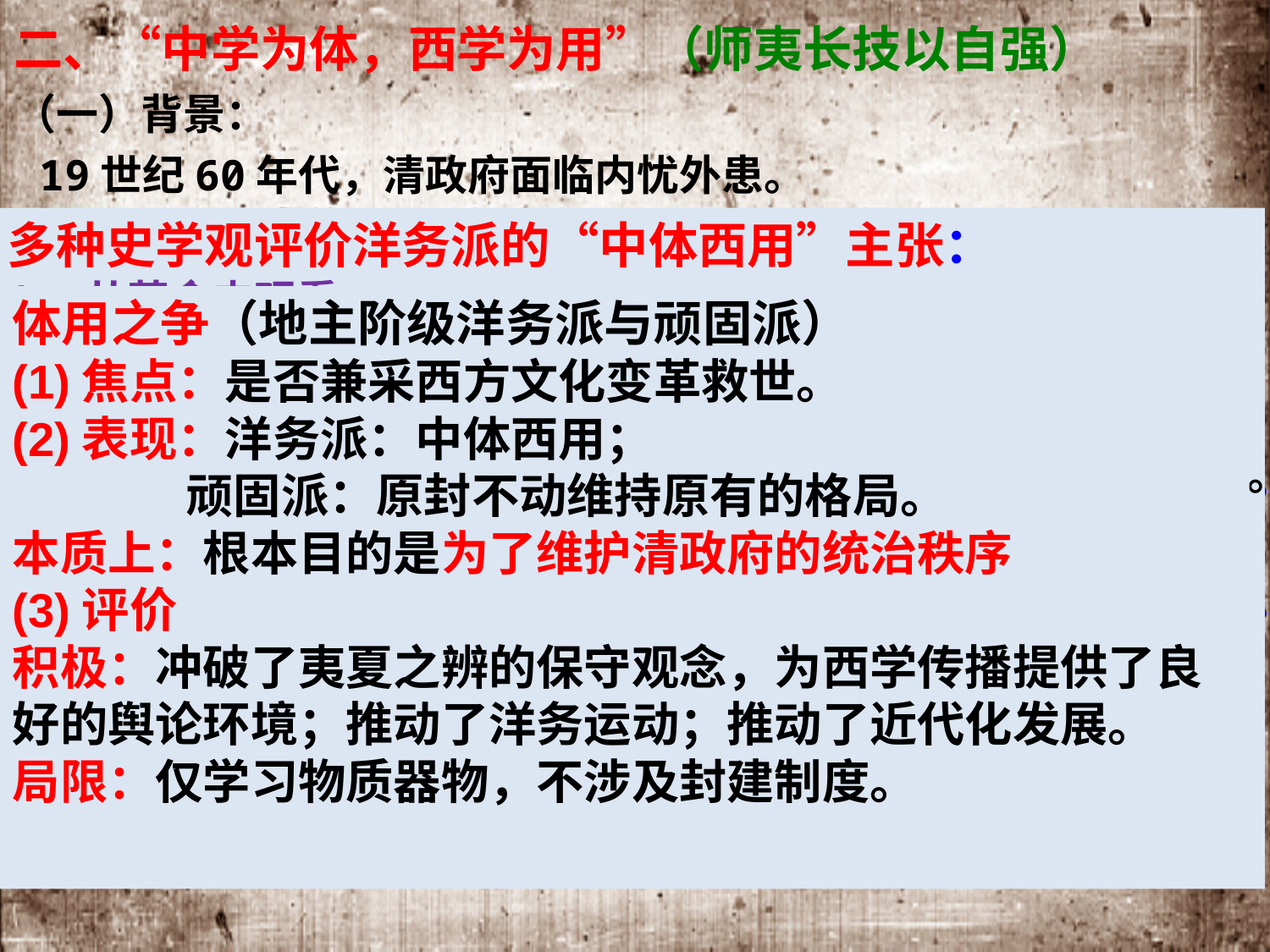

二、“中学为体，西学为用”（师夷长技以自强）
（一）背景：
 19世纪60年代，清政府面临内忧外患。
（二）代表人物：
地主阶级洋务派（奕䜣、曾国藩、李鸿章、张之洞、左宗棠等）。
（三）含义：
1、“中学为体”：
“中学”即封建制度和纲常伦理，强调这些是国家安身立命的根本。
2、“西学为用”：
“西学”为西方先进科学技术，主张采用西方近代科学技术为补充。
（四）根本目的：
学习西方先进的科学技术，维护清王朝封建统治。
多种史学观评价洋务派的“中体西用”主张：
1、从革命史观看：

2、从现代化史观看：

3、从整体史观看：

4、从文明史观看：

体用之争（地主阶级洋务派与顽固派）
(1)焦点：是否兼采西方文化变革救世。
(2)表现：洋务派：中体西用；
               顽固派：原封不动维持原有的格局。
本质上：根本目的是为了维护清政府的统治秩序
(3)评价
积极：冲破了夷夏之辨的保守观念，为西学传播提供了良好的舆论环境；推动了洋务运动；推动了近代化发展。
局限：仅学习物质器物，不涉及封建制度。

洋务派出于地主阶级本能，目的在于维护封建的君主专制制度和纲常名教。
对中国工业、国防、军队、教育和外交现代化起了一定推动作用。
是西方工业文明在世界范围内扩展的具体表现。
“中体西用”的思想反映了中国封建传统文化与西方文明的冲突，客观上促使中国人的价值观由“传统人”开始向“现代人”转变。